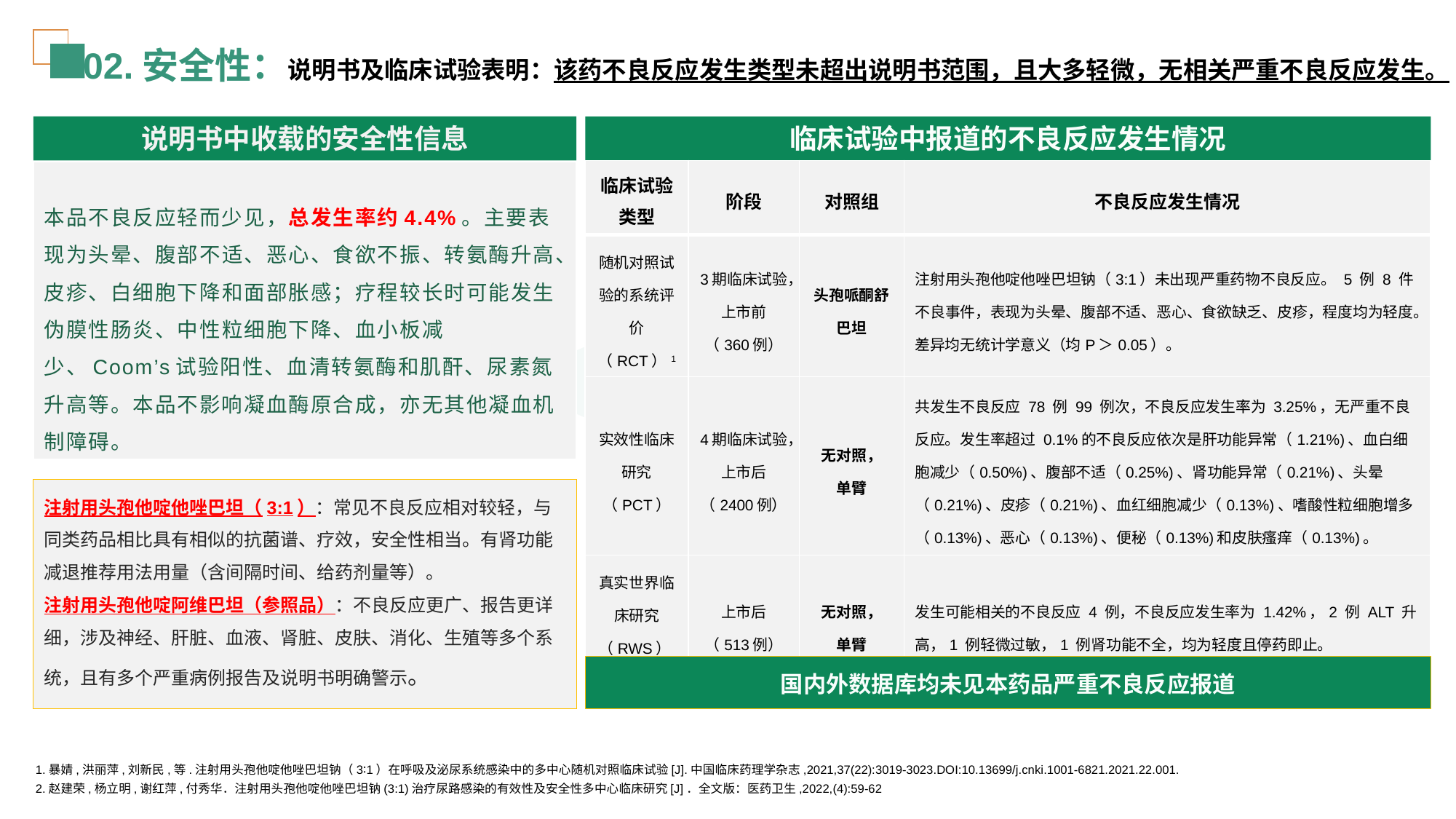

# 02.安全性：说明书及临床试验表明：该药不良反应发生类型未超出说明书范围，且大多轻微，无相关严重不良反应发生。
说明书中收载的安全性信息
临床试验中报道的不良反应发生情况
| 临床试验类型 | 阶段 | 对照组 | 不良反应发生情况 |
| --- | --- | --- | --- |
| 随机对照试验的系统评价（RCT）1 | 3期临床试验，上市前 （360例） | 头孢哌酮舒巴坦 | 注射用头孢他啶他唑巴坦钠（3:1）未出现严重药物不良反应。 5 例 8 件不良事件，表现为头晕、腹部不适、恶心、食欲缺乏、皮疹，程度均为轻度。差异均无统计学意义（均P＞0.05）。 |
| 实效性临床研究（PCT） | 4期临床试验，上市后 （2400例） | 无对照， 单臂 | 共发生不良反应 78 例 99 例次，不良反应发生率为 3.25%，无严重不良反应。发生率超过 0.1%的不良反应依次是肝功能异常（1.21%)、血白细胞减少（0.50%)、腹部不适（0.25%)、肾功能异常（0.21%)、头晕（0.21%)、皮疹（0.21%)、血红细胞减少（0.13%)、嗜酸性粒细胞增多（0.13%)、恶心（0.13%)、便秘（0.13%)和皮肤瘙痒（0.13%)。 |
| 真实世界临床研究（RWS）2 | 上市后 （513例） | 无对照， 单臂 | 发生可能相关的不良反应 4 例，不良反应发生率为 1.42%，2 例 ALT 升高，1 例轻微过敏，1 例肾功能不全，均为轻度且停药即止。 |

本品不良反应轻而少见，总发生率约4.4%。主要表现为头晕、腹部不适、恶心、食欲不振、转氨酶升高、皮疹、白细胞下降和面部胀感；疗程较长时可能发生伪膜性肠炎、中性粒细胞下降、血小板减少、Coom’s试验阳性、血清转氨酶和肌酐、尿素氮升高等。本品不影响凝血酶原合成，亦无其他凝血机制障碍。
注射用头孢他啶他唑巴坦（3:1）：常见不良反应相对较轻，与同类药品相比具有相似的抗菌谱、疗效，安全性相当。有肾功能减退推荐用法用量（含间隔时间、给药剂量等）。
注射用头孢他啶阿维巴坦（参照品）：不良反应更广、报告更详细，涉及神经、肝脏、血液、肾脏、皮肤、消化、生殖等多个系统，且有多个严重病例报告及说明书明确警示。
国内外数据库均未见本药品严重不良反应报道
1.暴婧,洪丽萍,刘新民,等.注射用头孢他啶他唑巴坦钠（3∶1）在呼吸及泌尿系统感染中的多中心随机对照临床试验[J].中国临床药理学杂志,2021,37(22):3019-3023.DOI:10.13699/j.cnki.1001-6821.2021.22.001.
2.赵建荣,杨立明,谢红萍,付秀华．注射用头孢他啶他唑巴坦钠(3:1)治疗尿路感染的有效性及安全性多中心临床研究[J]．全文版：医药卫生,2022,(4):59-62